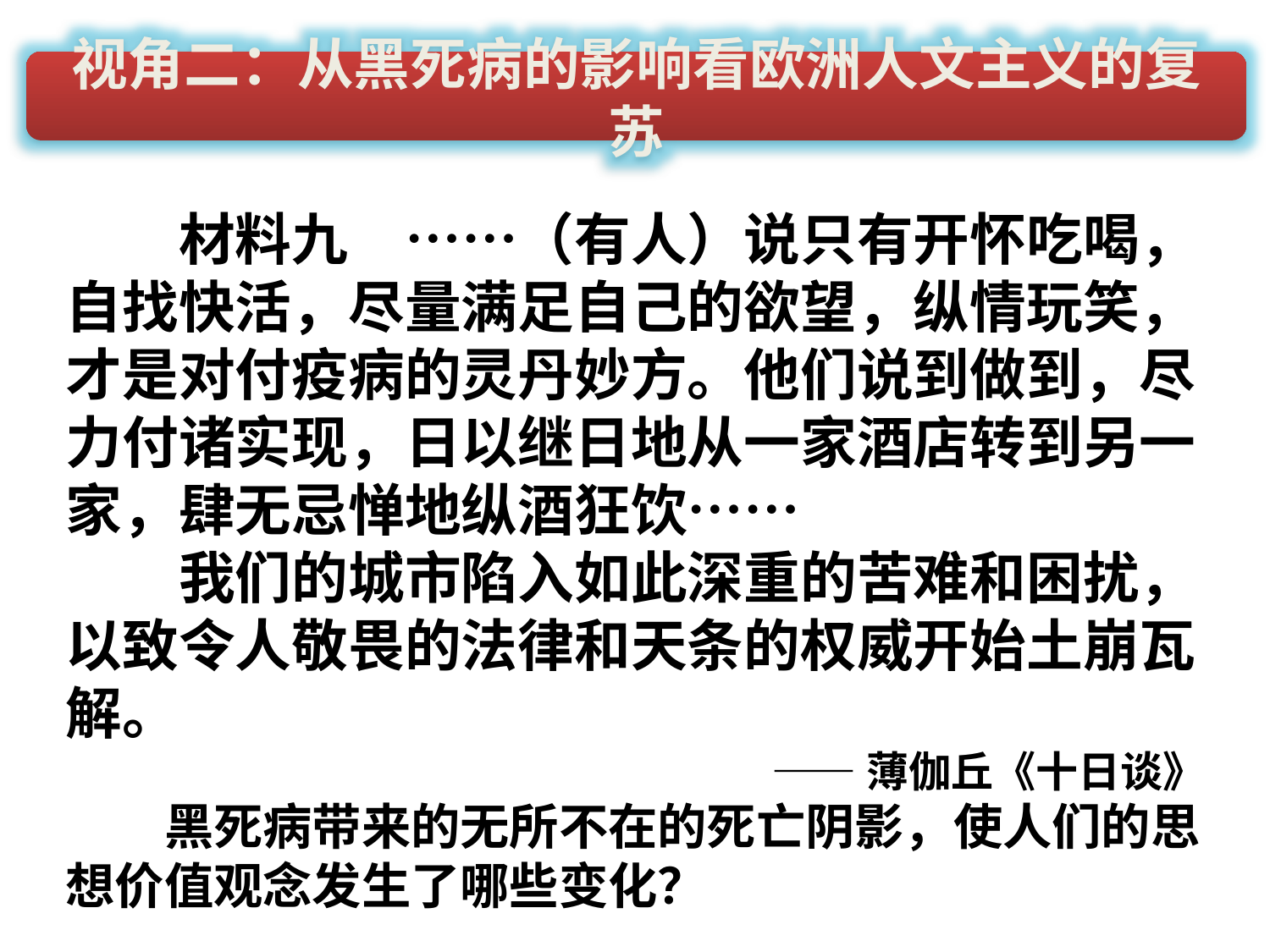

视角二：从黑死病的影响看欧洲人文主义的复苏
　　材料九　……（有人）说只有开怀吃喝，自找快活，尽量满足自己的欲望，纵情玩笑，才是对付疫病的灵丹妙方。他们说到做到，尽力付诸实现，日以继日地从一家酒店转到另一家，肆无忌惮地纵酒狂饮……
　　我们的城市陷入如此深重的苦难和困扰，以致令人敬畏的法律和天条的权威开始土崩瓦解。
——薄伽丘《十日谈》
　　黑死病带来的无所不在的死亡阴影，使人们的思想价值观念发生了哪些变化？